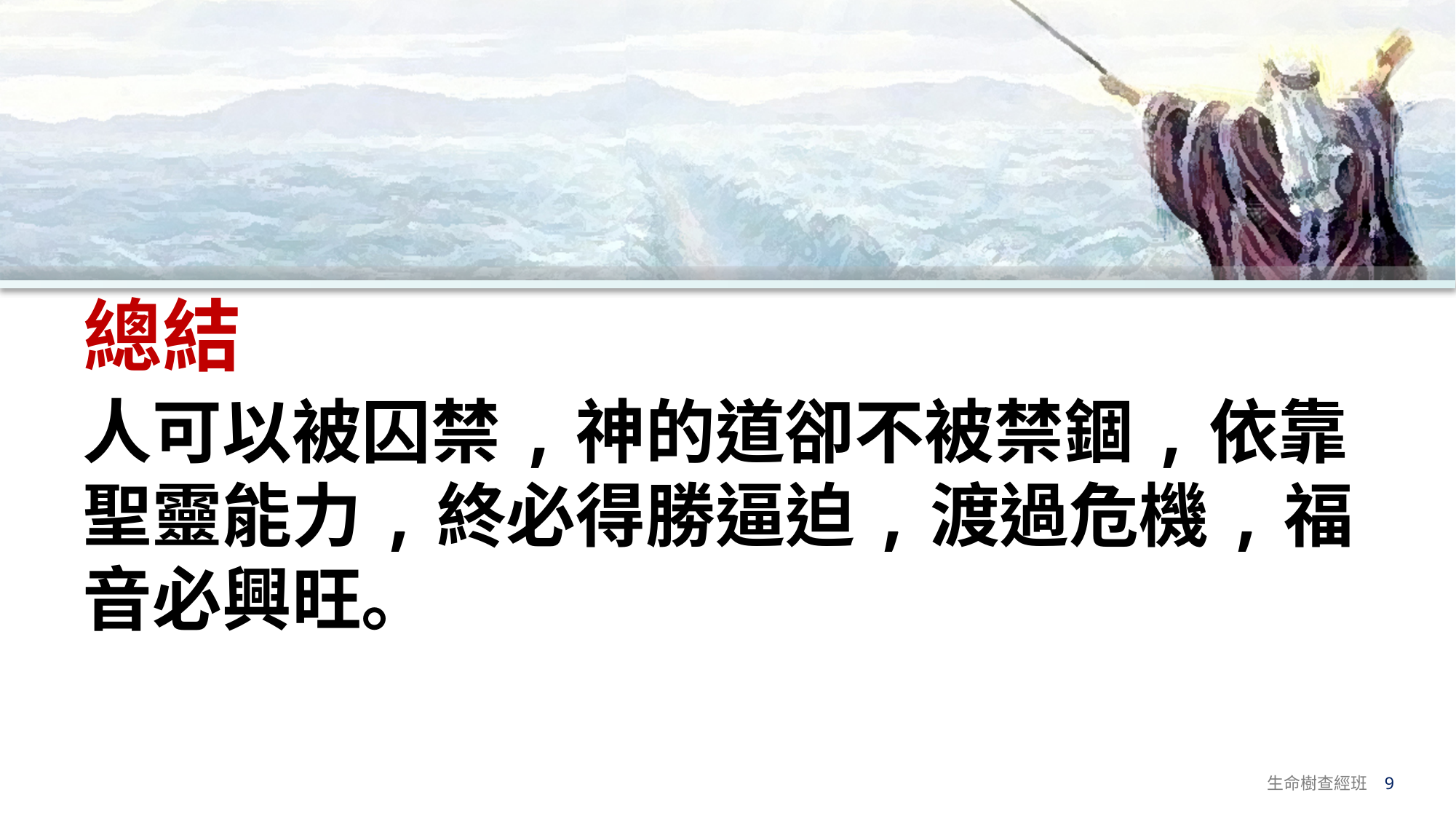

# 總結
人可以被囚禁,神的道卻不被禁錮,依靠
聖靈能力,終必得勝逼迫,渡過危機,福音必興旺。